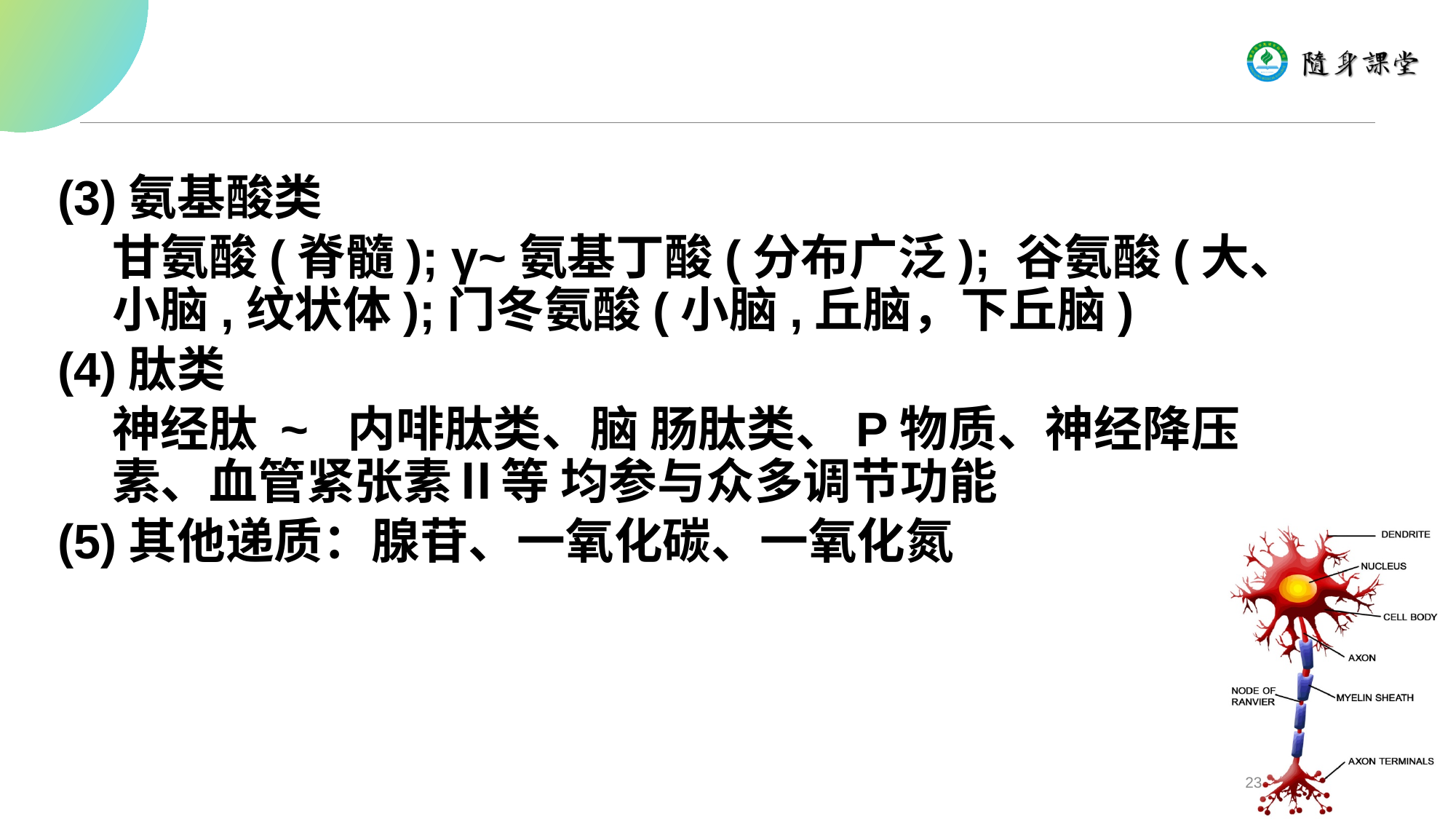

(3)氨基酸类
甘氨酸(脊髓); γ~氨基丁酸(分布广泛); 谷氨酸(大、小脑,纹状体);门冬氨酸(小脑,丘脑，下丘脑)
(4)肽类
神经肽 ~  内啡肽类、脑 肠肽类、P物质、神经降压素、血管紧张素Ⅱ等 均参与众多调节功能
(5)其他递质：腺苷、一氧化碳、一氧化氮

23